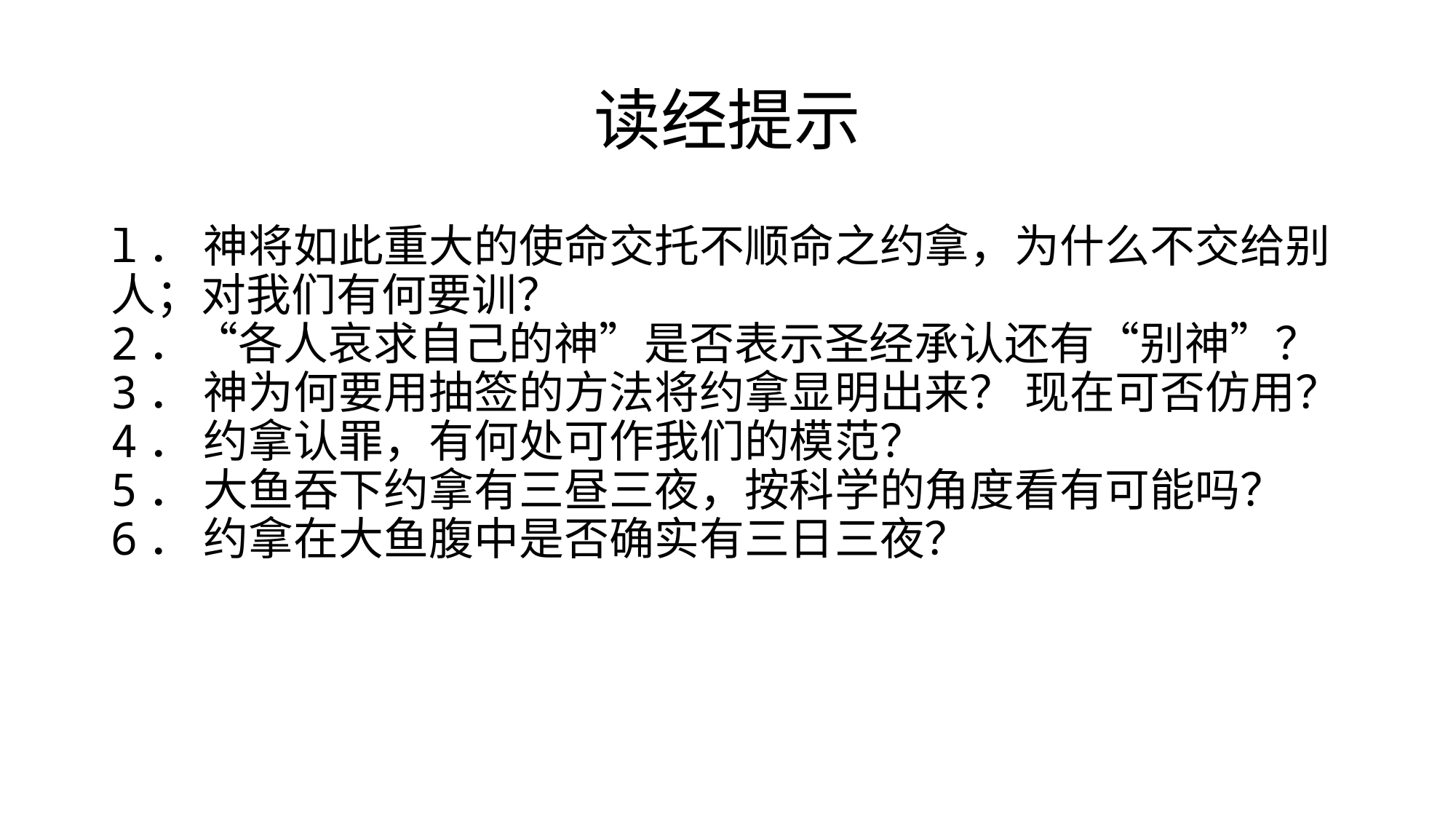

# 读经提示
l． 神将如此重大的使命交托不顺命之约拿，为什么不交给别人；对我们有何要训？
2．“各人哀求自己的神”是否表示圣经承认还有“别神”？
3． 神为何要用抽签的方法将约拿显明出来？ 现在可否仿用？
4． 约拿认罪，有何处可作我们的模范？
5． 大鱼吞下约拿有三昼三夜，按科学的角度看有可能吗？
6． 约拿在大鱼腹中是否确实有三日三夜？